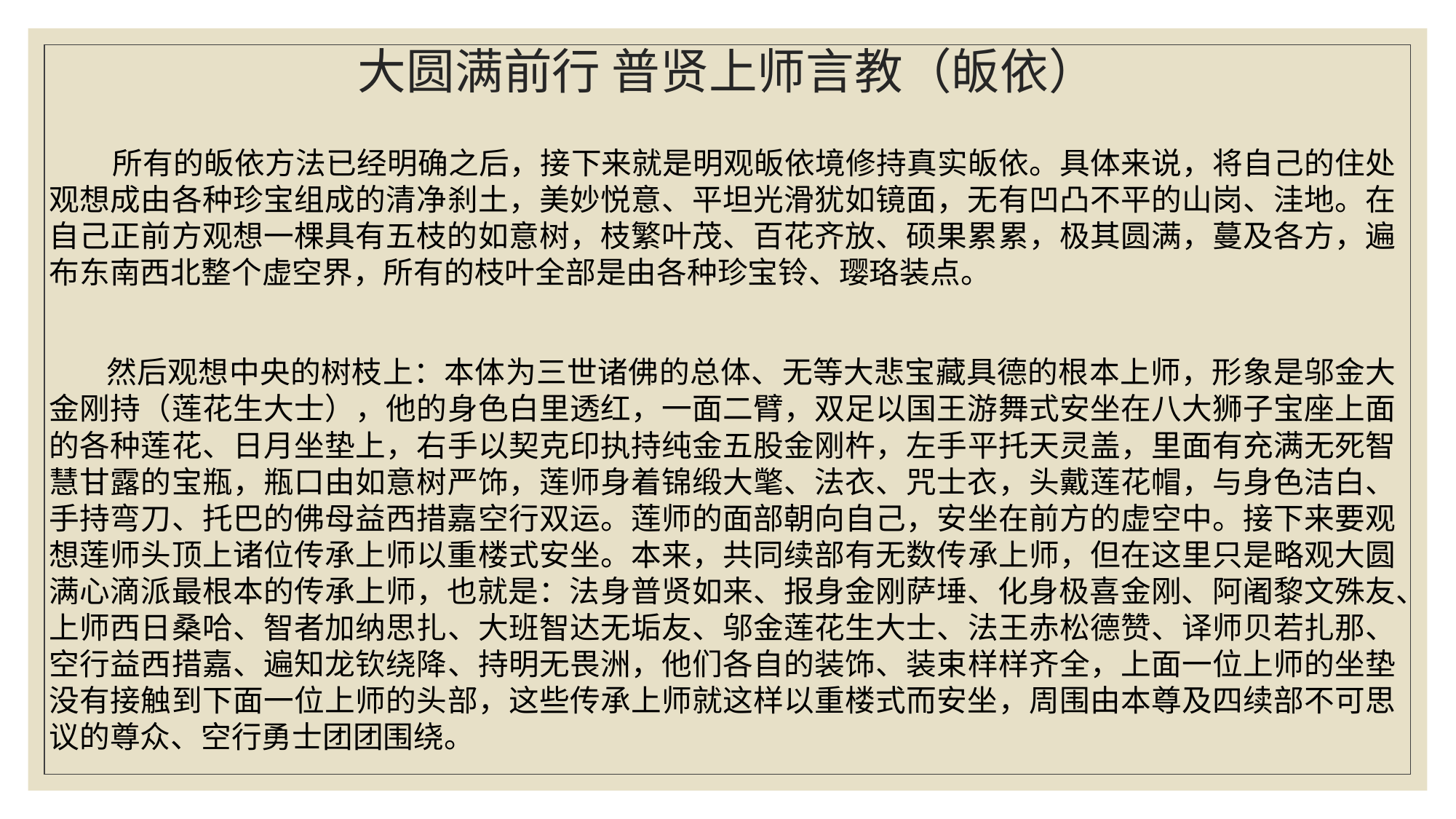

# 大圆满前行 普贤上师言教（皈依）
        所有的皈依方法已经明确之后，接下来就是明观皈依境修持真实皈依。具体来说，将自己的住处观想成由各种珍宝组成的清净刹土，美妙悦意、平坦光滑犹如镜面，无有凹凸不平的山岗、洼地。在自己正前方观想一棵具有五枝的如意树，枝繁叶茂、百花齐放、硕果累累，极其圆满，蔓及各方，遍布东南西北整个虚空界，所有的枝叶全部是由各种珍宝铃、璎珞装点。

       然后观想中央的树枝上：本体为三世诸佛的总体、无等大悲宝藏具德的根本上师，形象是邬金大金刚持（莲花生大士），他的身色白里透红，一面二臂，双足以国王游舞式安坐在八大狮子宝座上面的各种莲花、日月坐垫上，右手以契克印执持纯金五股金刚杵，左手平托天灵盖，里面有充满无死智慧甘露的宝瓶，瓶口由如意树严饰，莲师身着锦缎大氅、法衣、咒士衣，头戴莲花帽，与身色洁白、手持弯刀、托巴的佛母益西措嘉空行双运。莲师的面部朝向自己，安坐在前方的虚空中。接下来要观想莲师头顶上诸位传承上师以重楼式安坐。本来，共同续部有无数传承上师，但在这里只是略观大圆满心滴派最根本的传承上师，也就是：法身普贤如来、报身金刚萨埵、化身极喜金刚、阿阇黎文殊友、上师西日桑哈、智者加纳思扎、大班智达无垢友、邬金莲花生大士、法王赤松德赞、译师贝若扎那、空行益西措嘉、遍知龙钦绕降、持明无畏洲，他们各自的装饰、装束样样齐全，上面一位上师的坐垫没有接触到下面一位上师的头部，这些传承上师就这样以重楼式而安坐，周围由本尊及四续部不可思议的尊众、空行勇士团团围绕。